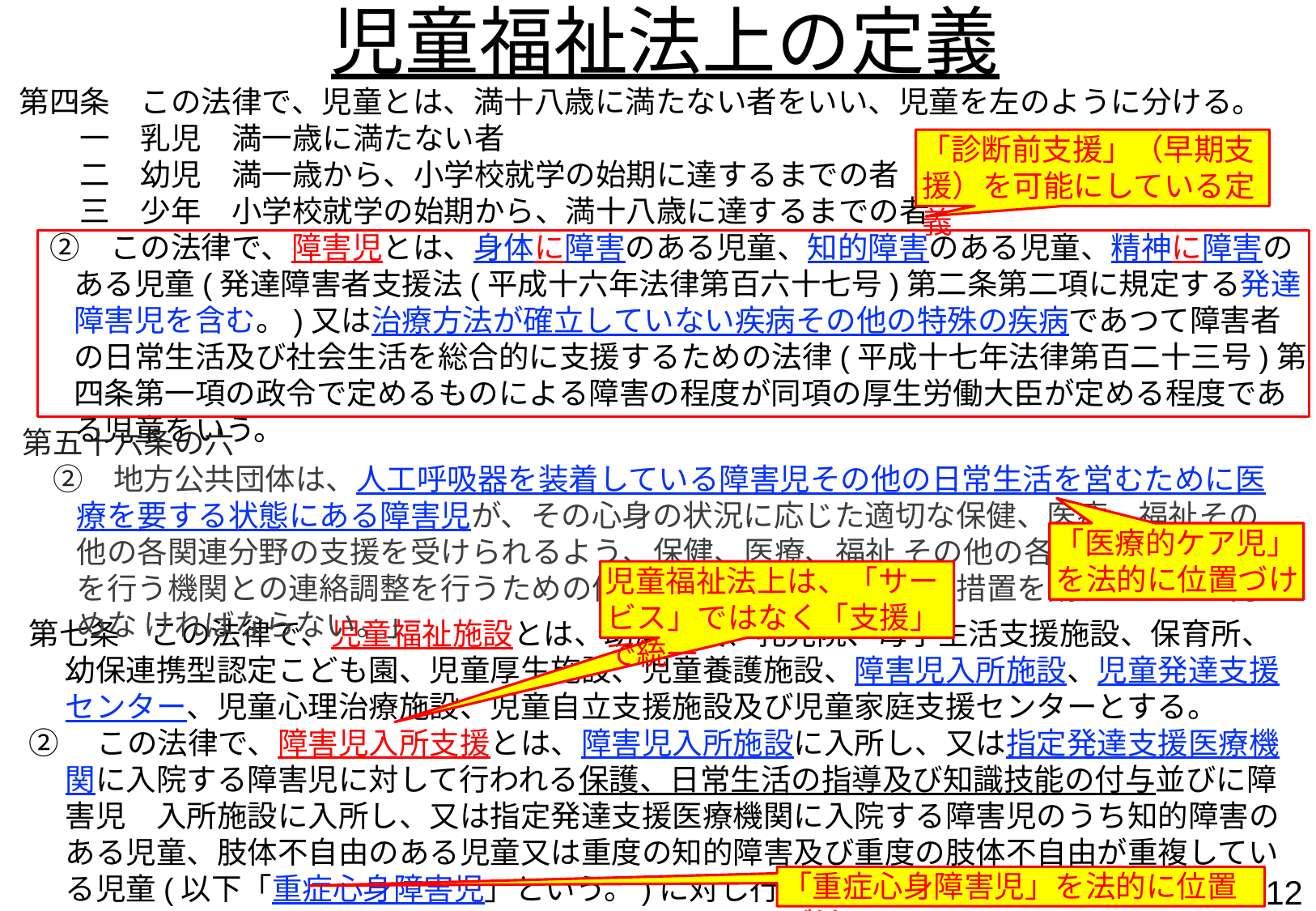

児童福祉法上の定義
第四条　この法律で、児童とは、満十八歳に満たない者をいい、児童を左のように分ける。
　　一　乳児　満一歳に満たない者
　　二　幼児　満一歳から、小学校就学の始期に達するまでの者
　　三　少年　小学校就学の始期から、満十八歳に達するまでの者
　②　この法律で、障害児とは、身体に障害のある児童、知的障害のある児童、精神に障害のある児童(発達障害者支援法(平成十六年法律第百六十七号)第二条第二項に規定する発達障害児を含む。)又は治療方法が確立していない疾病その他の特殊の疾病であつて障害者の日常生活及び社会生活を総合的に支援するための法律(平成十七年法律第百二十三号)第四条第一項の政令で定めるものによる障害の程度が同項の厚生労働大臣が定める程度である児童をいう。
「診断前支援」（早期支援）を可能にしている定義

第五十六条の六
　②　地方公共団体は、人工呼吸器を装着している障害児その他の日常生活を営むために医療を要する状態にある障害児が、その心身の状況に応じた適切な保健、医療、福祉その他の各関連分野の支援を受けられるよう、保健、医療、福祉 その他の各関連分野の支援を行う機関との連絡調整を行うための体制の整備に関し、必要な措置を講ずるように努めな ければならない。」
「医療的ケア児」を法的に位置づけ
児童福祉法上は、「サービス」ではなく「支援」で統一
第七条　この法律で、児童福祉施設とは、助産施設、乳児院、母子生活支援施設、保育所、幼保連携型認定こども園、児童厚生施設、児童養護施設、障害児入所施設、児童発達支援センター、児童心理治療施設、児童自立支援施設及び児童家庭支援センターとする。
②　この法律で、障害児入所支援とは、障害児入所施設に入所し、又は指定発達支援医療機関に入院する障害児に対して行われる保護、日常生活の指導及び知識技能の付与並びに障害児　入所施設に入所し、又は指定発達支援医療機関に入院する障害児のうち知的障害のある児童、肢体不自由のある児童又は重度の知的障害及び重度の肢体不自由が重複している児童(以下「重症心身障害児」という。)に対し行われる治療をいう。
12
「重症心身障害児」を法的に位置づけ